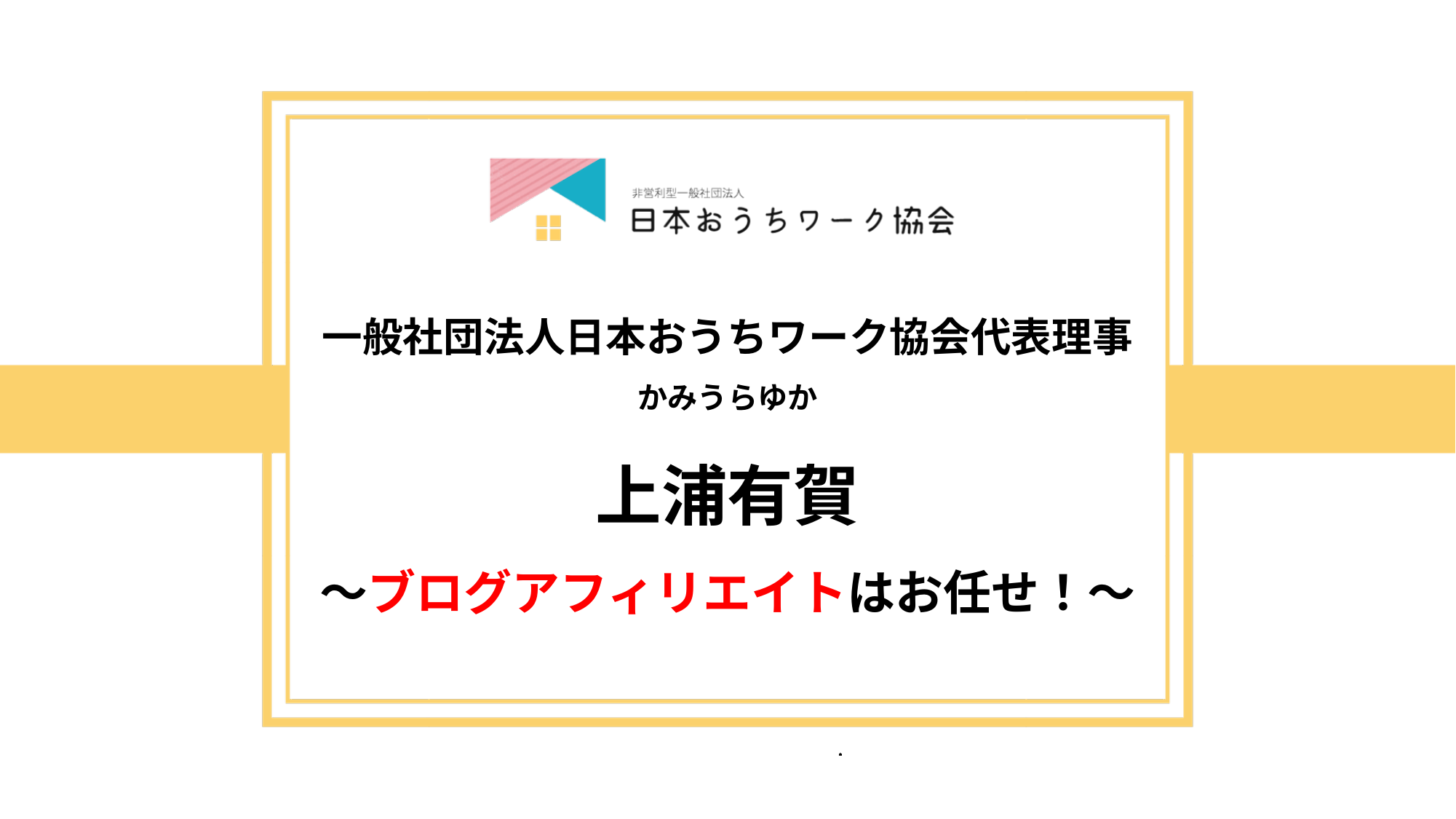

# 一般社団法人日本おうちワーク協会代表理事 かみうらゆか 上浦有賀 ～ブログアフィリエイトはお任せ！～